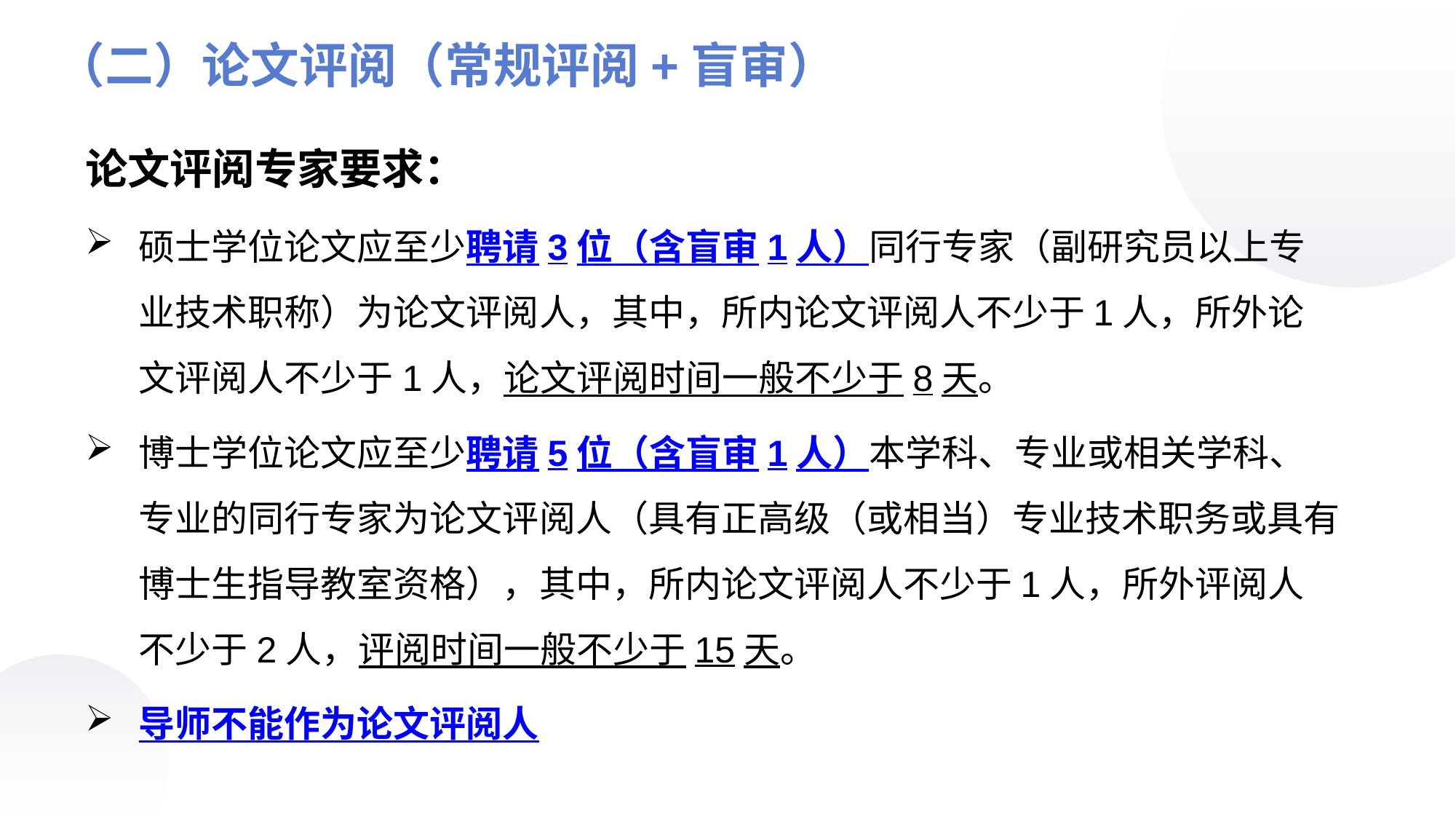

（二）论文评阅（常规评阅+盲审）
论文评阅专家要求：
硕士学位论文应至少聘请3位（含盲审1人）同行专家（副研究员以上专业技术职称）为论文评阅人，其中，所内论文评阅人不少于1人，所外论文评阅人不少于1人，论文评阅时间一般不少于8天。
博士学位论文应至少聘请5位（含盲审1人）本学科、专业或相关学科、专业的同行专家为论文评阅人（具有正高级（或相当）专业技术职务或具有博士生指导教室资格），其中，所内论文评阅人不少于1人，所外评阅人不少于2人，评阅时间一般不少于15天。
导师不能作为论文评阅人